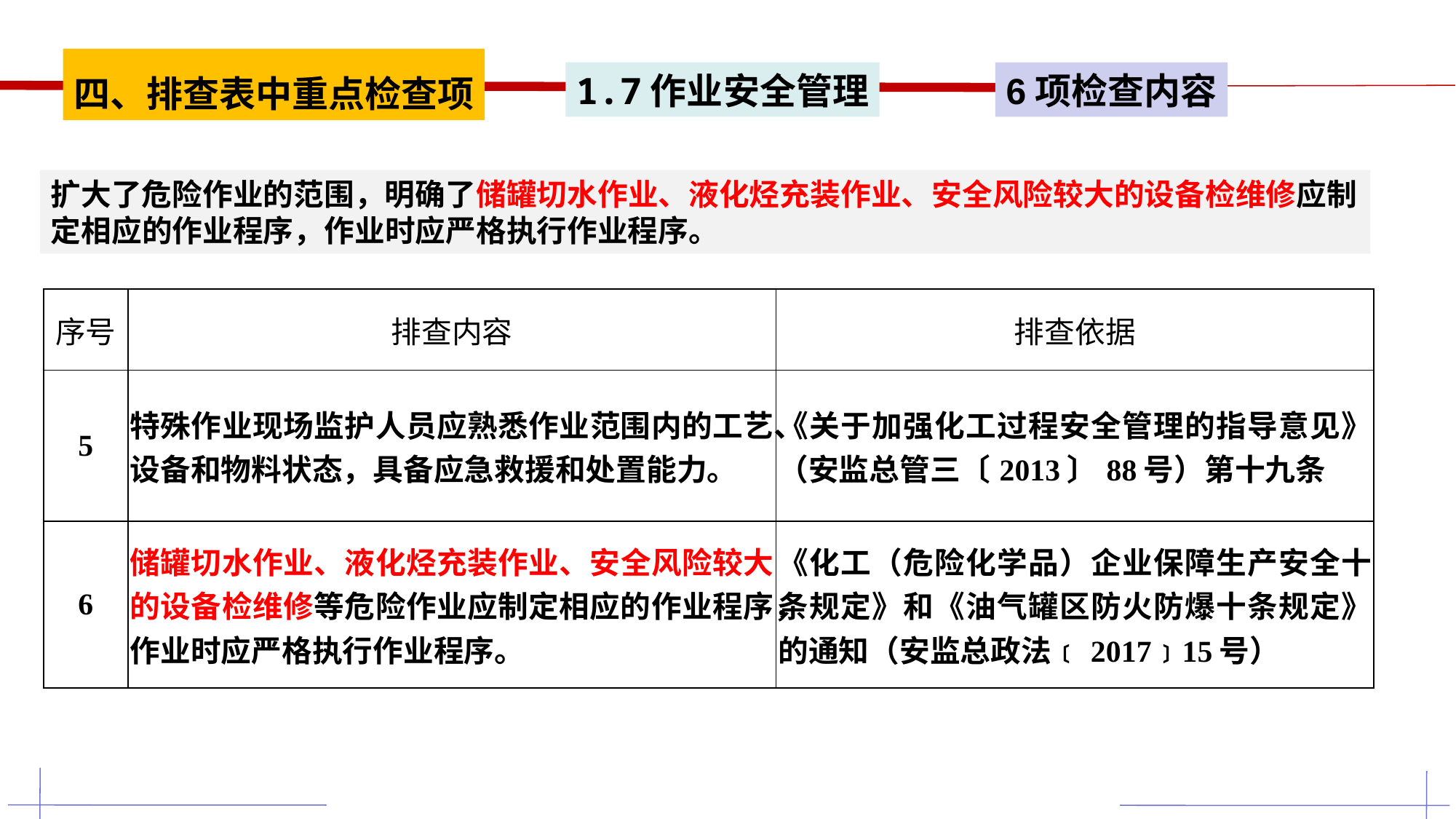

四、排查表中重点检查项
1.7作业安全管理
6项检查内容
扩大了危险作业的范围，明确了储罐切水作业、液化烃充装作业、安全风险较大的设备检维修应制定相应的作业程序，作业时应严格执行作业程序。
| 序号 | 排查内容 | 排查依据 |
| --- | --- | --- |
| 5 | 特殊作业现场监护人员应熟悉作业范围内的工艺、设备和物料状态，具备应急救援和处置能力。 | 《关于加强化工过程安全管理的指导意见》（安监总管三〔2013〕88号）第十九条 |
| 6 | 储罐切水作业、液化烃充装作业、安全风险较大的设备检维修等危险作业应制定相应的作业程序，作业时应严格执行作业程序。 | 《化工（危险化学品）企业保障生产安全十条规定》和《油气罐区防火防爆十条规定》的通知（安监总政法﹝2017﹞15号） |
50